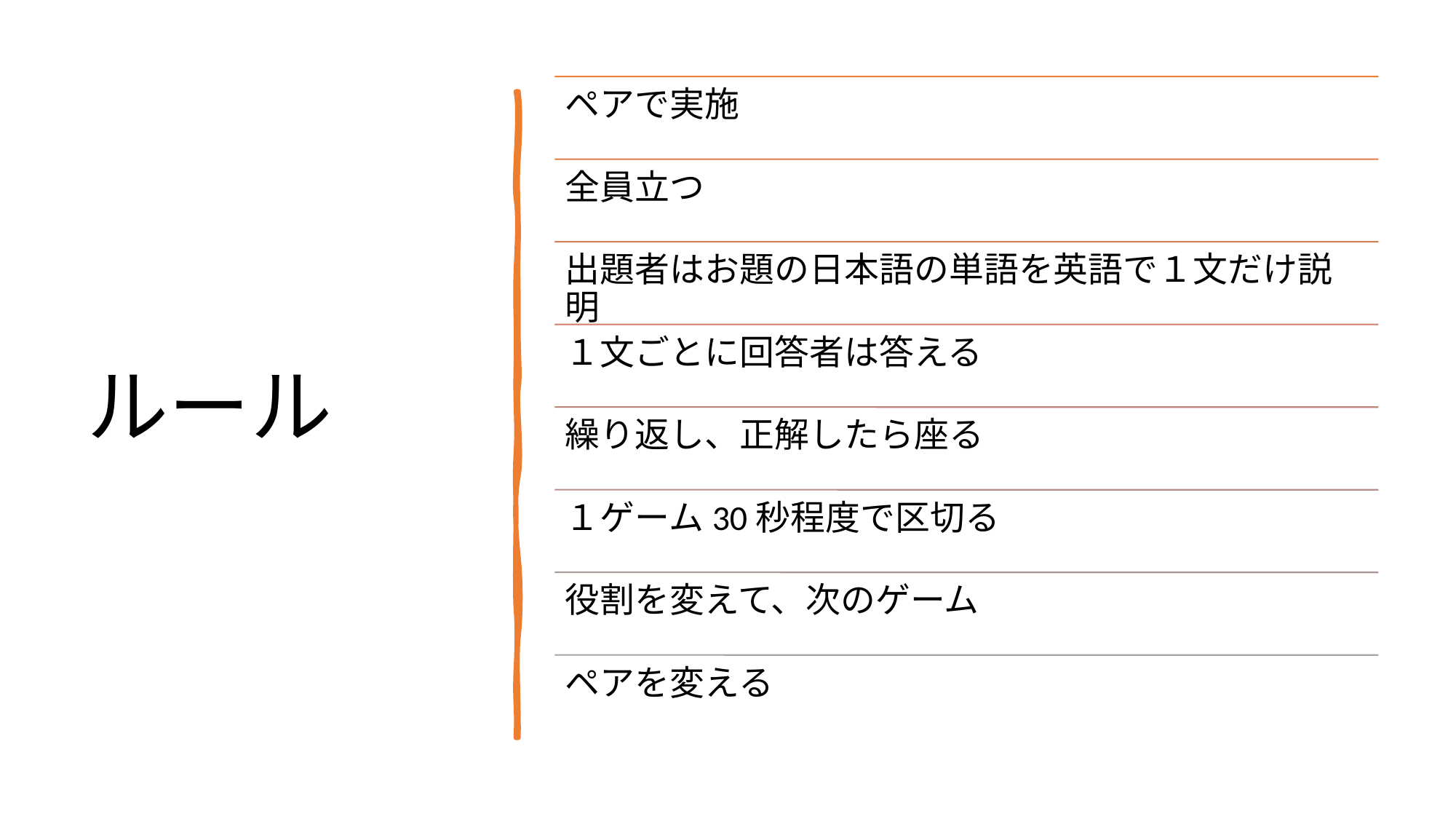

ペアで実施
全員立つ
出題者はお題の日本語の単語を英語で１文だけ説明
１文ごとに回答者は答える
繰り返し、正解したら座る
１ゲーム30秒程度で区切る
役割を変えて、次のゲーム
ペアを変える
ルール